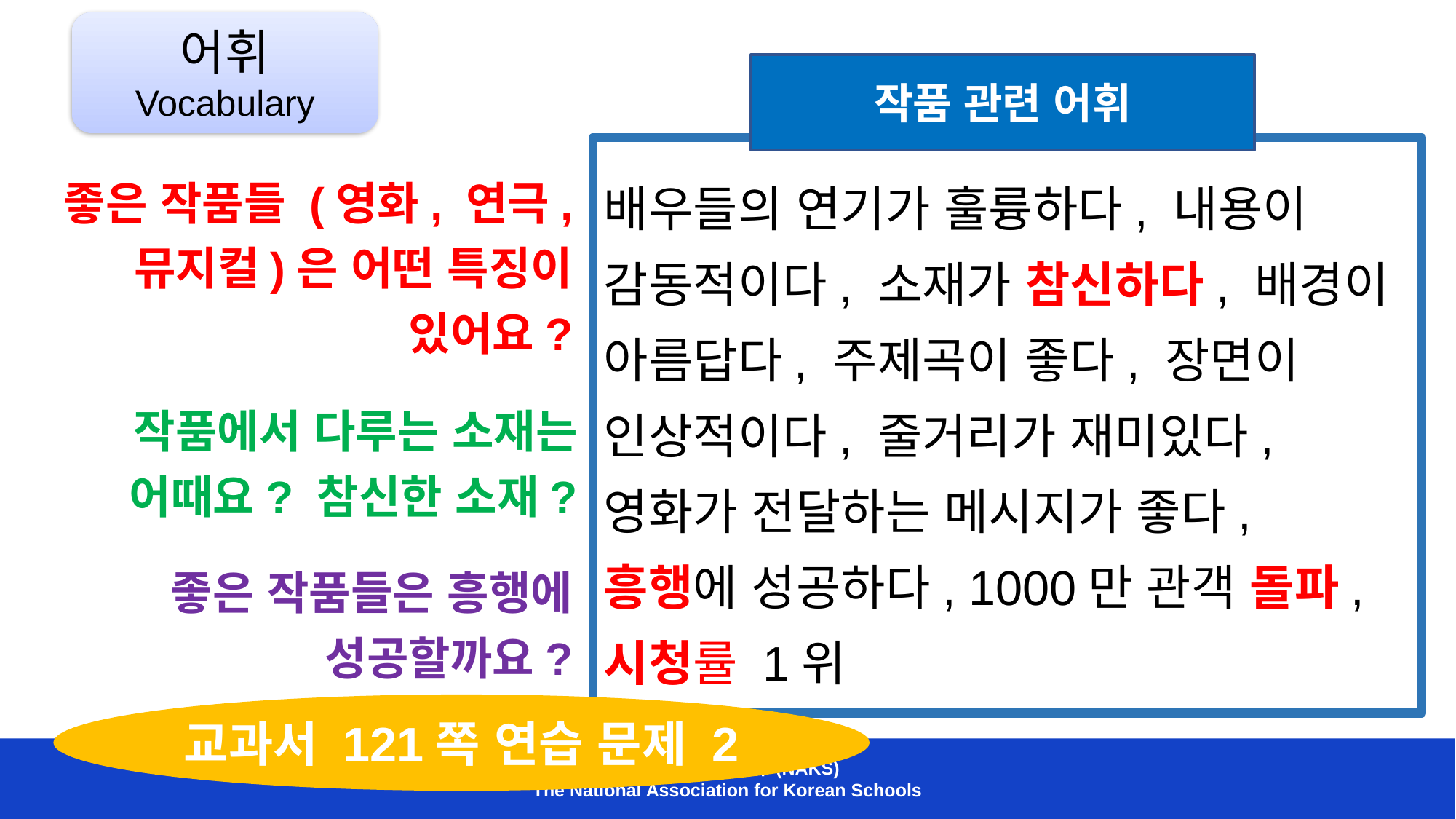

어휘 Vocabulary
작품 관련 어휘
배우들의 연기가 훌륭하다, 내용이 감동적이다, 소재가 참신하다, 배경이 아름답다, 주제곡이 좋다, 장면이 인상적이다, 줄거리가 재미있다, 영화가 전달하는 메시지가 좋다, 흥행에 성공하다, 1000만 관객 돌파, 시청률 1위
좋은 작품들 (영화, 연극, 뮤지컬)은 어떤 특징이 있어요?
작품에서 다루는 소재는 어때요? 참신한 소재?
좋은 작품들은 흥행에 성공할까요?
교과서 121쪽 연습 문제 2
재미한국학교협의회 (NAKS)
The National Association for Korean Schools